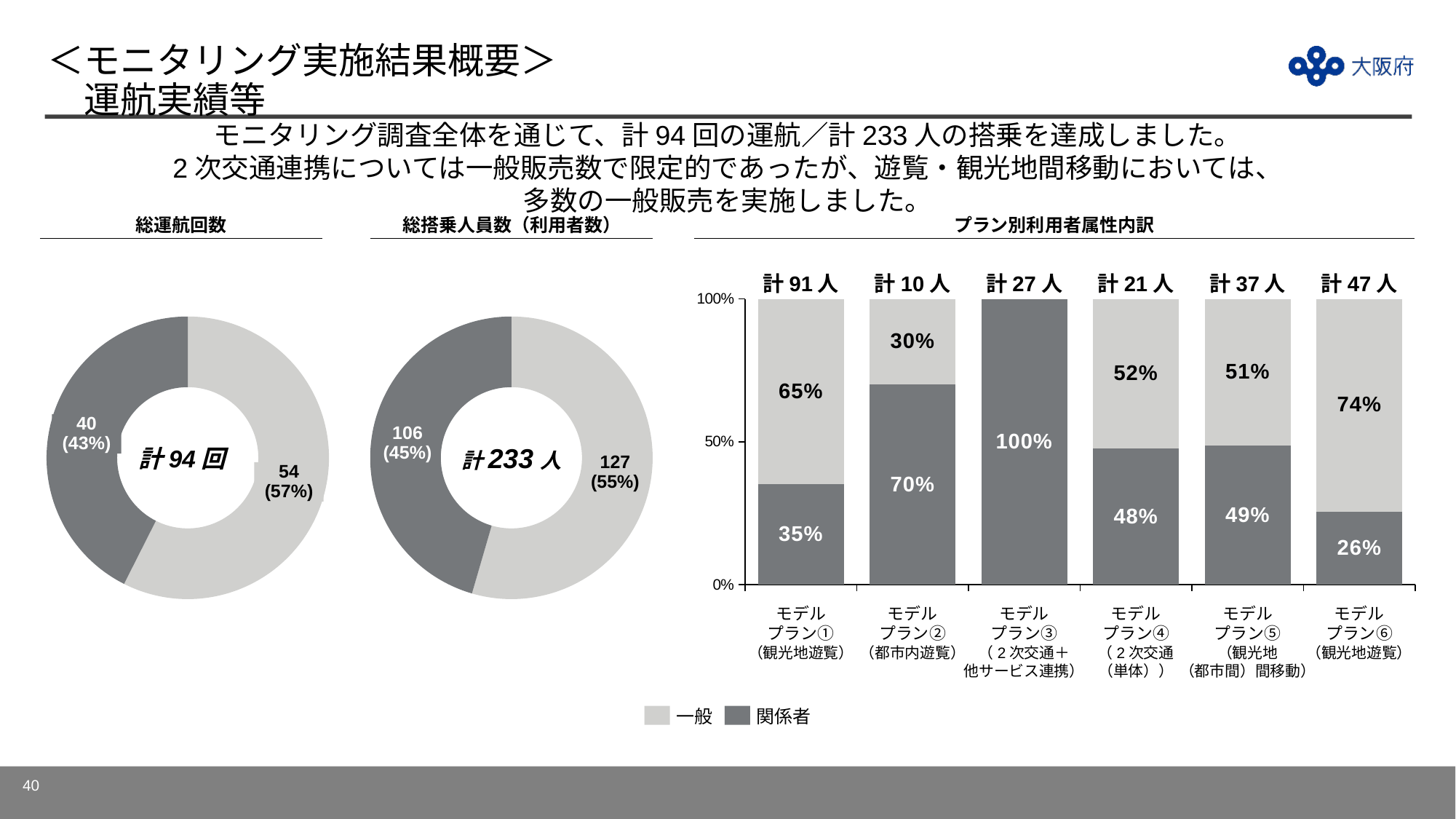

# ＜モニタリング実施結果概要＞ 　運航実績等
モニタリング調査全体を通じて、計94回の運航／計233人の搭乗を達成しました。
2次交通連携については一般販売数で限定的であったが、遊覧・観光地間移動においては、
多数の一般販売を実施しました。
総運航回数
総搭乗人員数（利用者数）
プラン別利用者属性内訳

### Chart

| Category |  |  |
|---|---|---|
計91人
計10人
計27人
計37人
計47人
計21人

### Chart

| Category |  |
|---|---|

### Chart

| Category |  |
|---|---|
計233人
計94回
40
(43%)
106
(45%)
127
(55%)
54
(57%)
モデル
プラン①
（観光地遊覧）
モデル
プラン②
（都市内遊覧）
モデル
プラン③
（2次交通＋
他サービス連携）
モデル
プラン④
（2次交通
（単体））
モデル
プラン⑤
（観光地
（都市間）間移動）
モデル
プラン⑥
（観光地遊覧）
一般
関係者